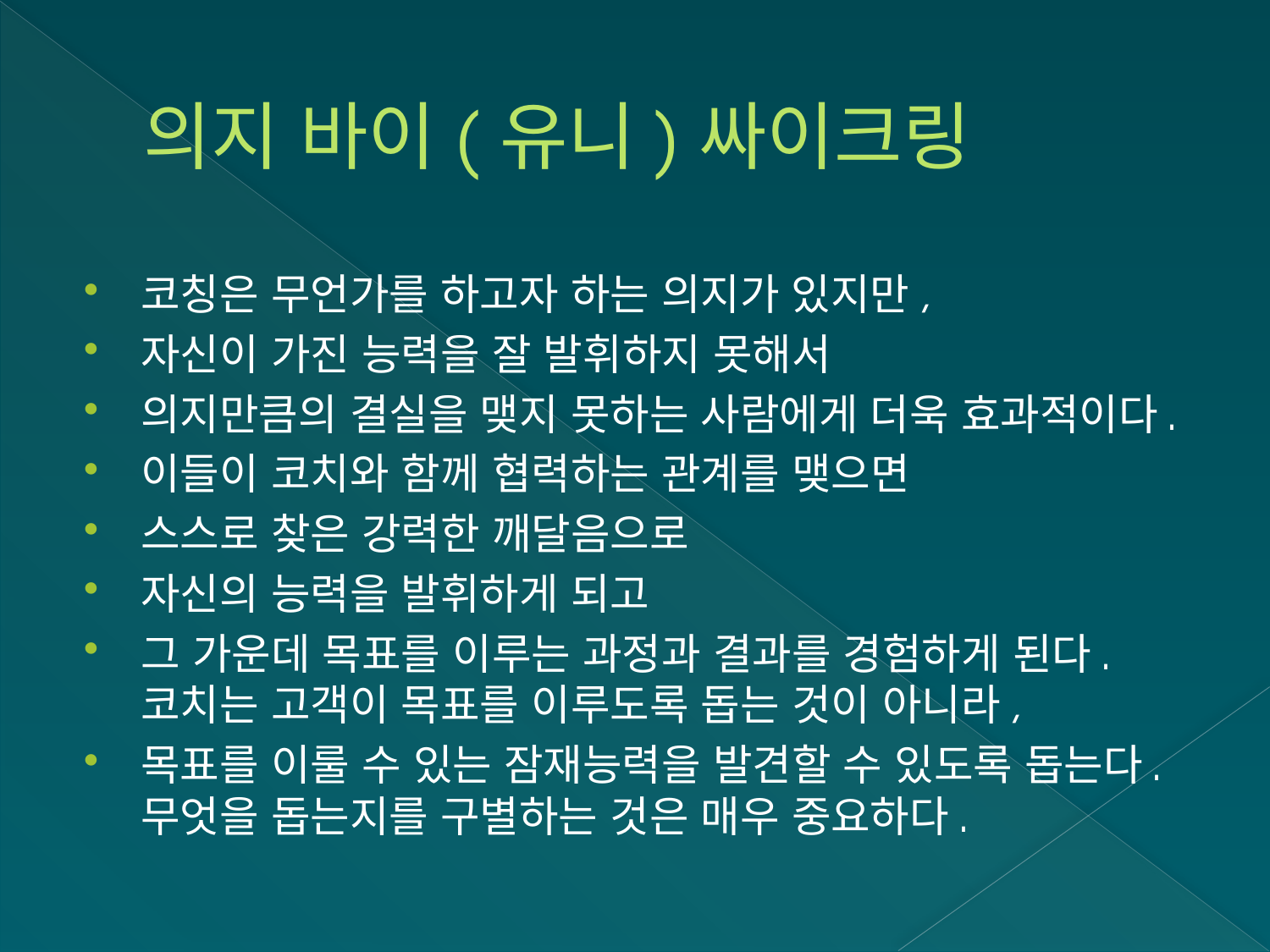

# 의지 바이(유니)싸이크링
코칭은 무언가를 하고자 하는 의지가 있지만,
자신이 가진 능력을 잘 발휘하지 못해서
의지만큼의 결실을 맺지 못하는 사람에게 더욱 효과적이다.
이들이 코치와 함께 협력하는 관계를 맺으면
스스로 찾은 강력한 깨달음으로
자신의 능력을 발휘하게 되고
그 가운데 목표를 이루는 과정과 결과를 경험하게 된다.
코치는 고객이 목표를 이루도록 돕는 것이 아니라,
목표를 이룰 수 있는 잠재능력을 발견할 수 있도록 돕는다. 무엇을 돕는지를 구별하는 것은 매우 중요하다.